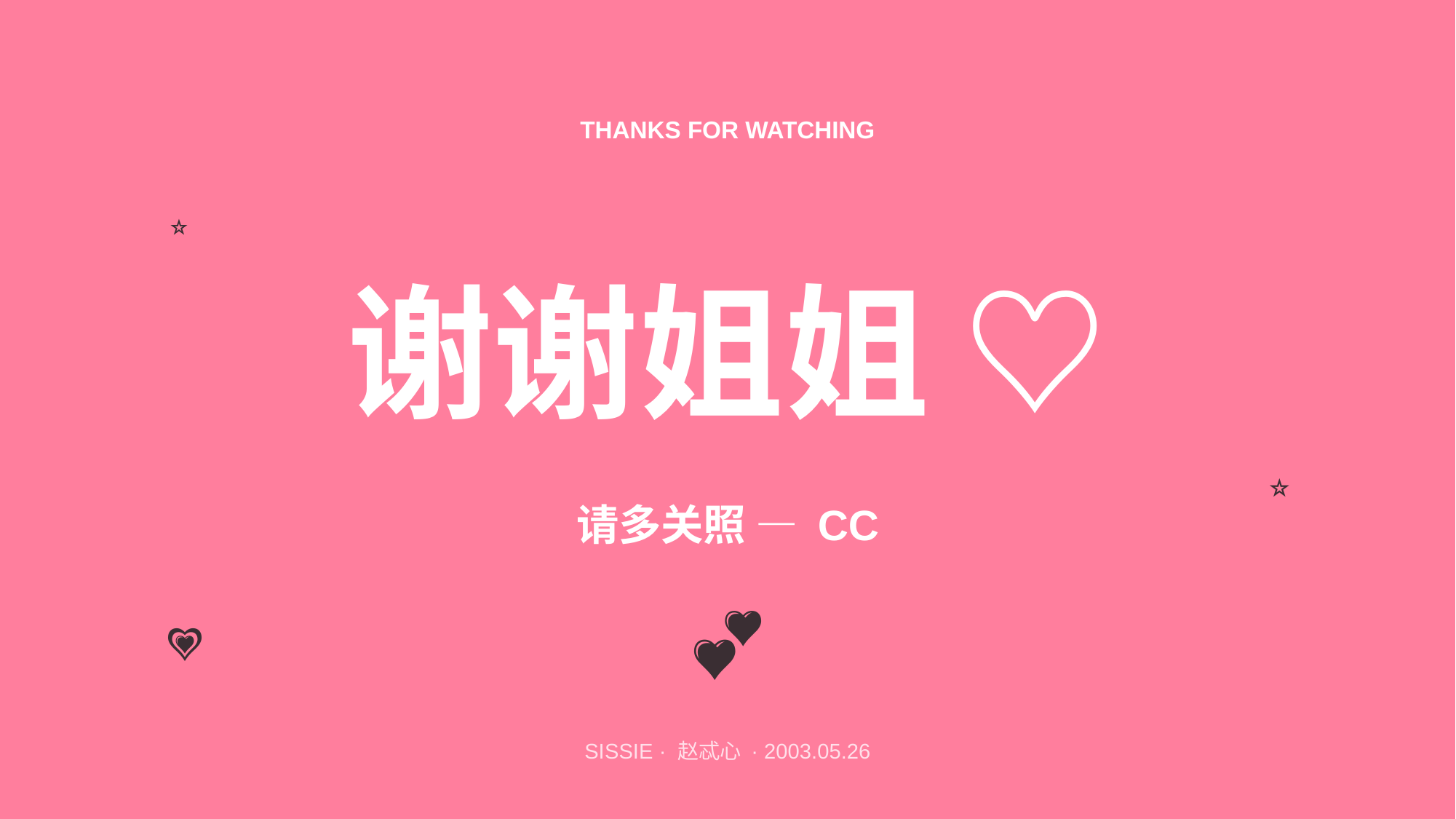

THANKS FOR WATCHING
⭐
谢谢姐姐 ♡
⭐
请多关照 — CC
🥺💕
💗
SISSIE · 赵忒心 · 2003.05.26